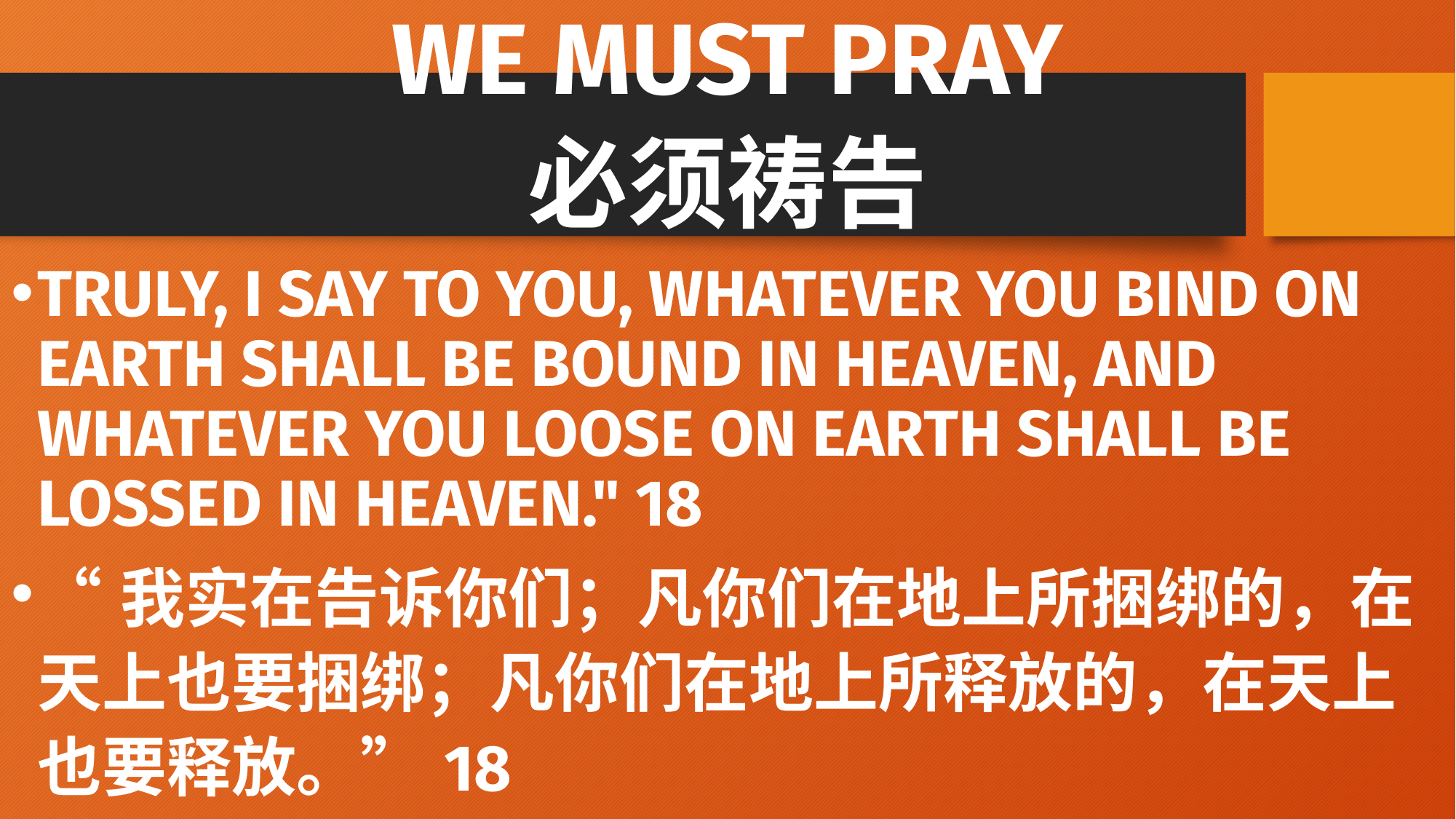

# WE MUST PRAY 必须祷告
TRULY, I SAY TO YOU, WHATEVER YOU BIND ON EARTH SHALL BE BOUND IN HEAVEN, AND WHATEVER YOU LOOSE ON EARTH SHALL BE LOSSED IN HEAVEN." 18
“我实在告诉你们；凡你们在地上所捆绑的，在天上也要捆绑；凡你们在地上所释放的，在天上也要释放。”18